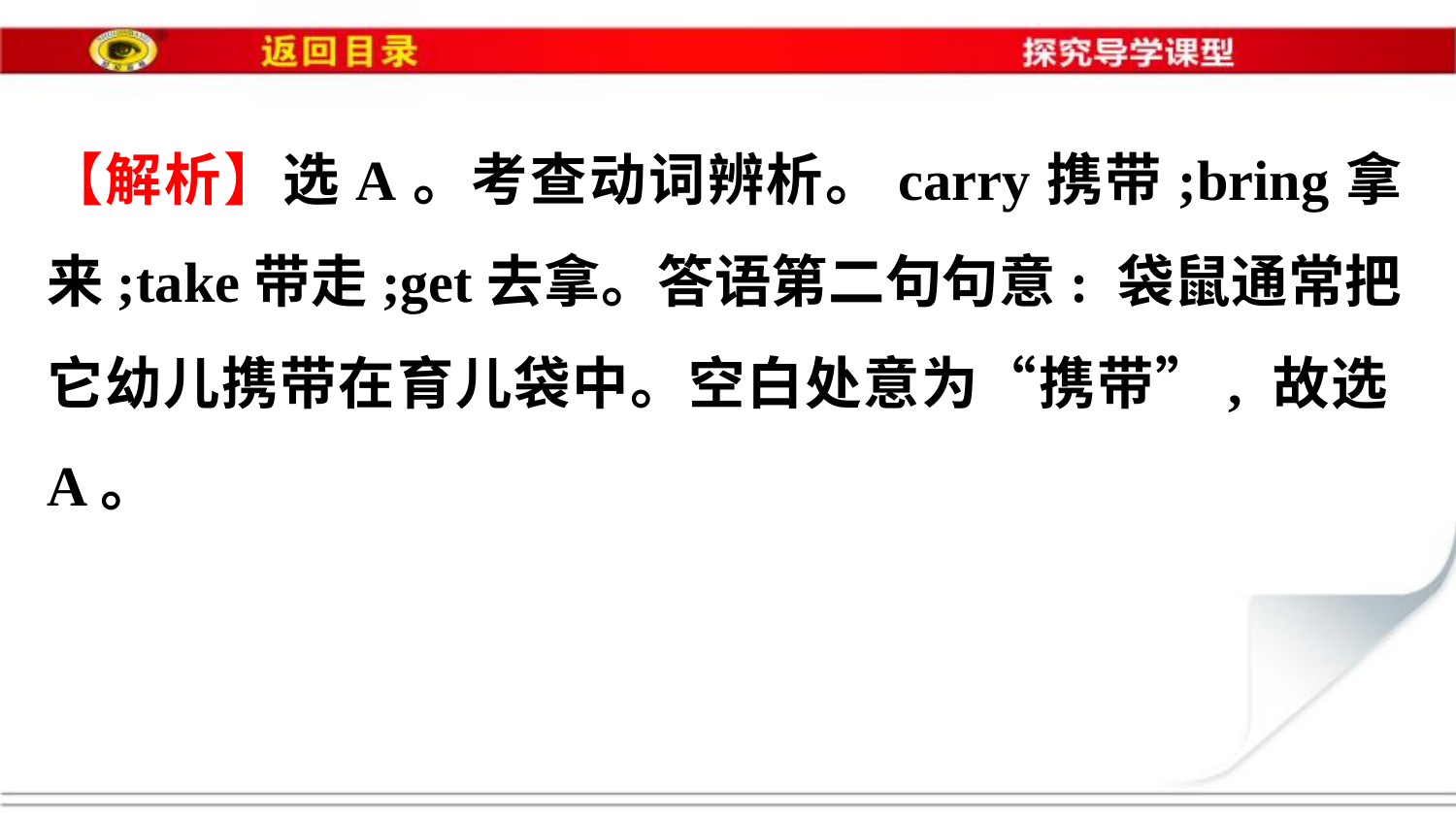

【解析】选A。考查动词辨析。carry携带;bring拿来;take带走;get去拿。答语第二句句意: 袋鼠通常把它幼儿携带在育儿袋中。空白处意为“携带”, 故选A。